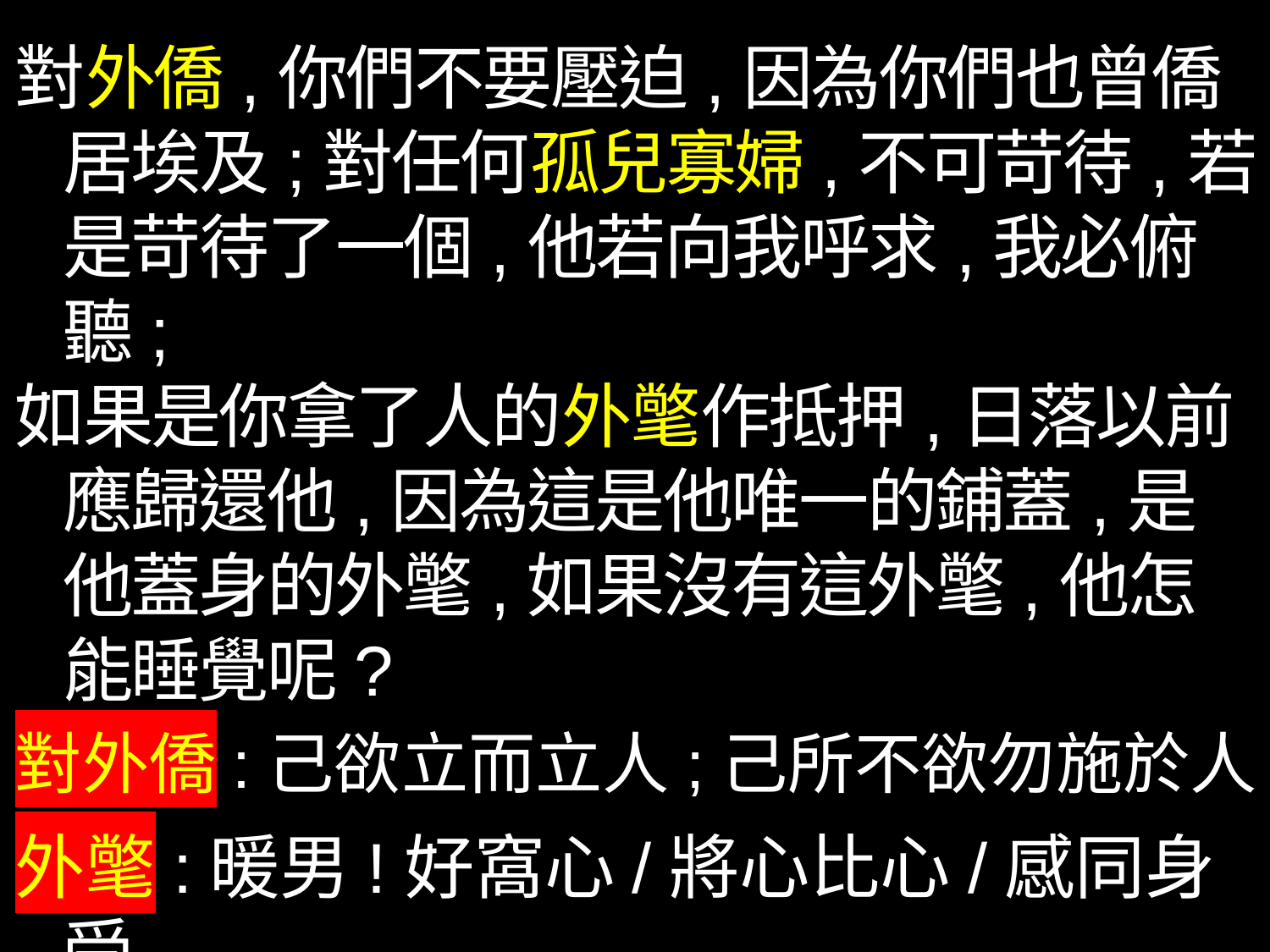

對外僑,你們不要壓迫,因為你們也曾僑居埃及;對任何孤兒寡婦,不可苛待,若是苛待了一個,他若向我呼求,我必俯聽;
如果是你拿了人的外氅作抵押,日落以前應歸還他,因為這是他唯一的鋪蓋,是他蓋身的外氅,如果沒有這外氅,他怎能睡覺呢?
對外僑:己欲立而立人;己所不欲勿施於人
外氅:暖男!好窩心/將心比心/感同身受
   (好溫暖的信仰,好令人感動的行為;最好的福傳!)